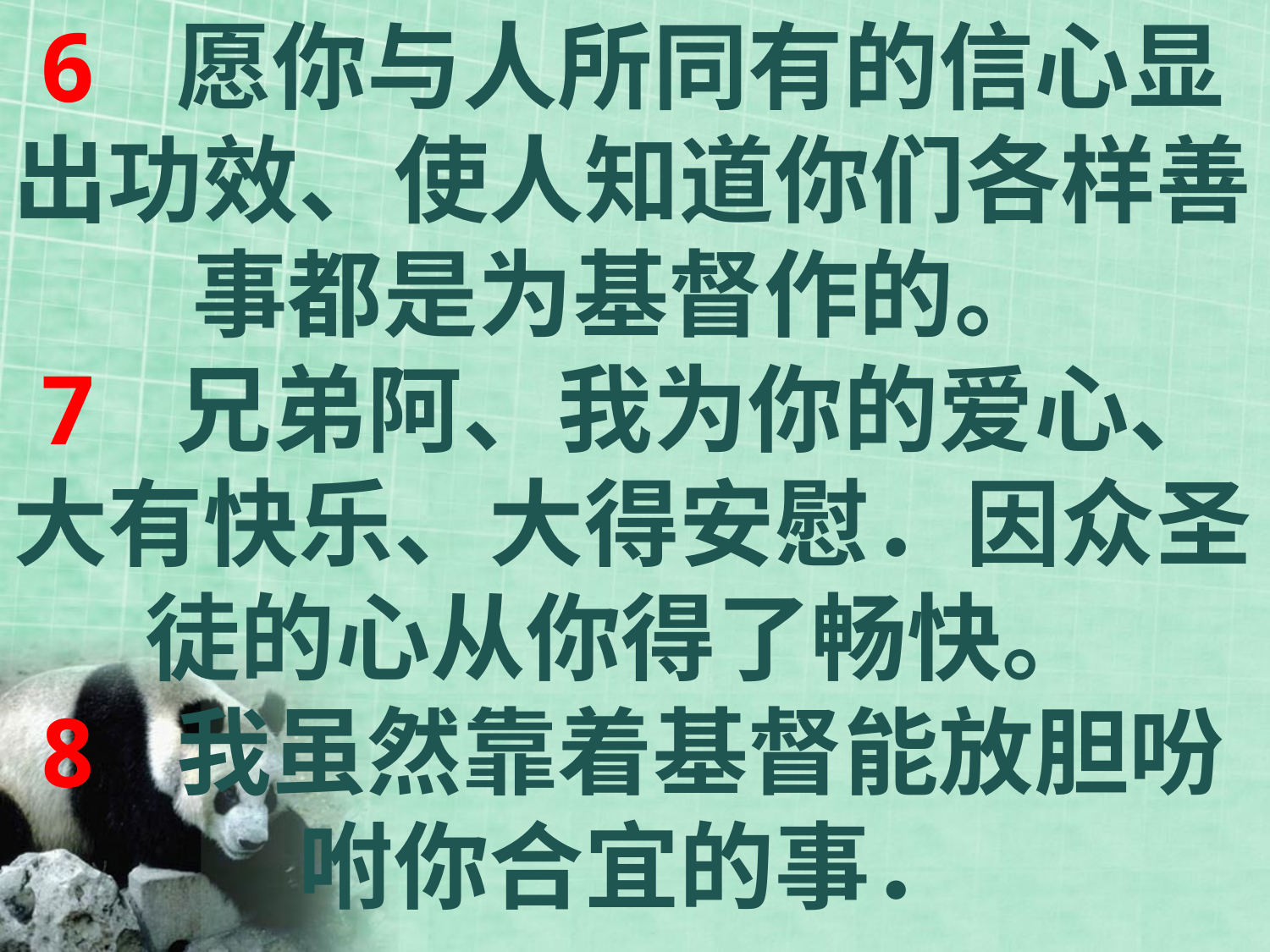

6 愿你与人所同有的信心显出功效、使人知道你们各样善事都是为基督作的。
7 兄弟阿、我为你的爱心、大有快乐、大得安慰．因众圣徒的心从你得了畅快。
8 我虽然靠着基督能放胆吩咐你合宜的事．